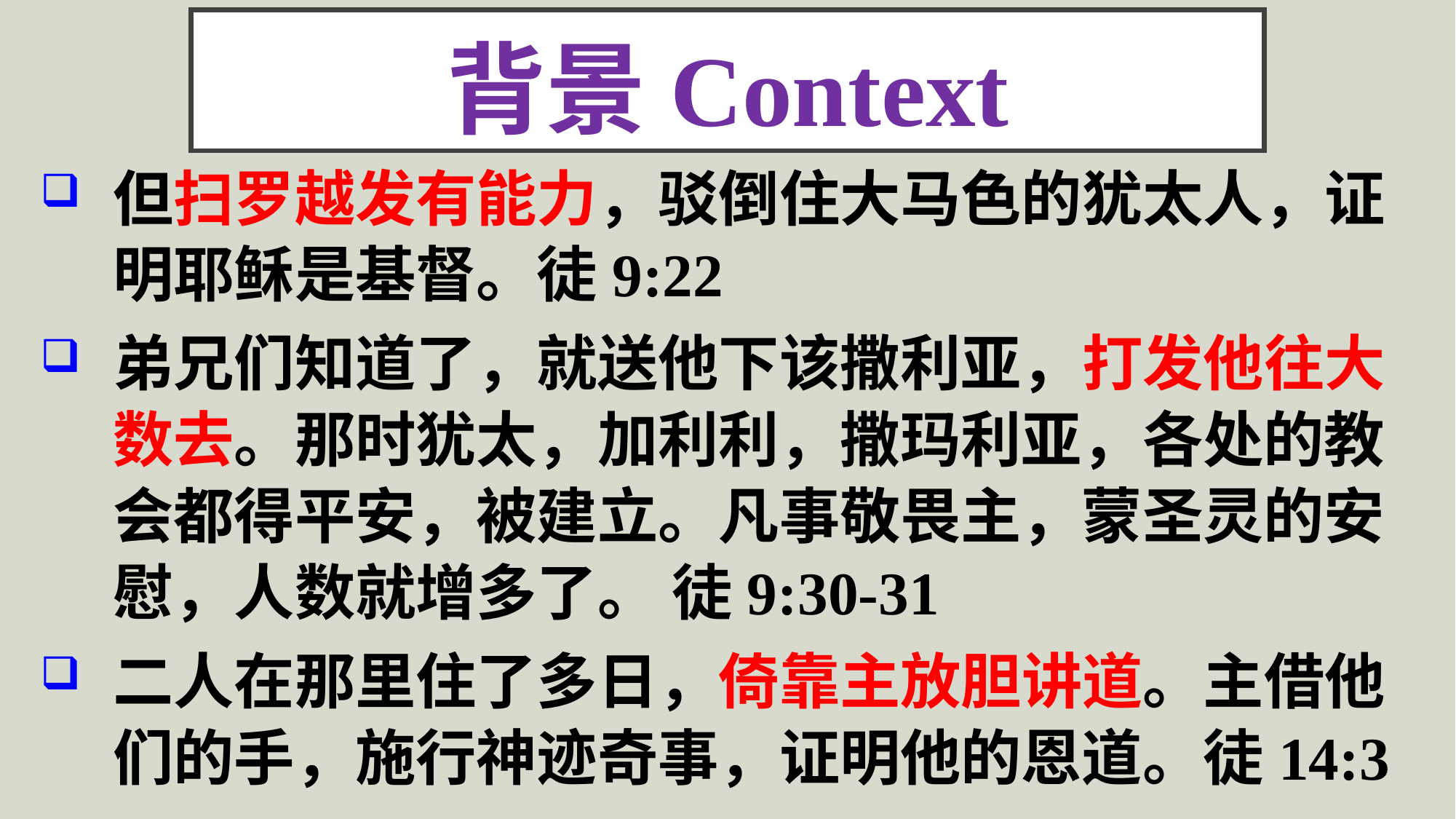

# 背景Context
但扫罗越发有能力，驳倒住大马色的犹太人，证明耶稣是基督。徒9:22
弟兄们知道了，就送他下该撒利亚，打发他往大数去。那时犹太，加利利，撒玛利亚，各处的教会都得平安，被建立。凡事敬畏主，蒙圣灵的安慰，人数就增多了。 徒9:30-31
二人在那里住了多日，倚靠主放胆讲道。主借他们的手，施行神迹奇事，证明他的恩道。徒14:3